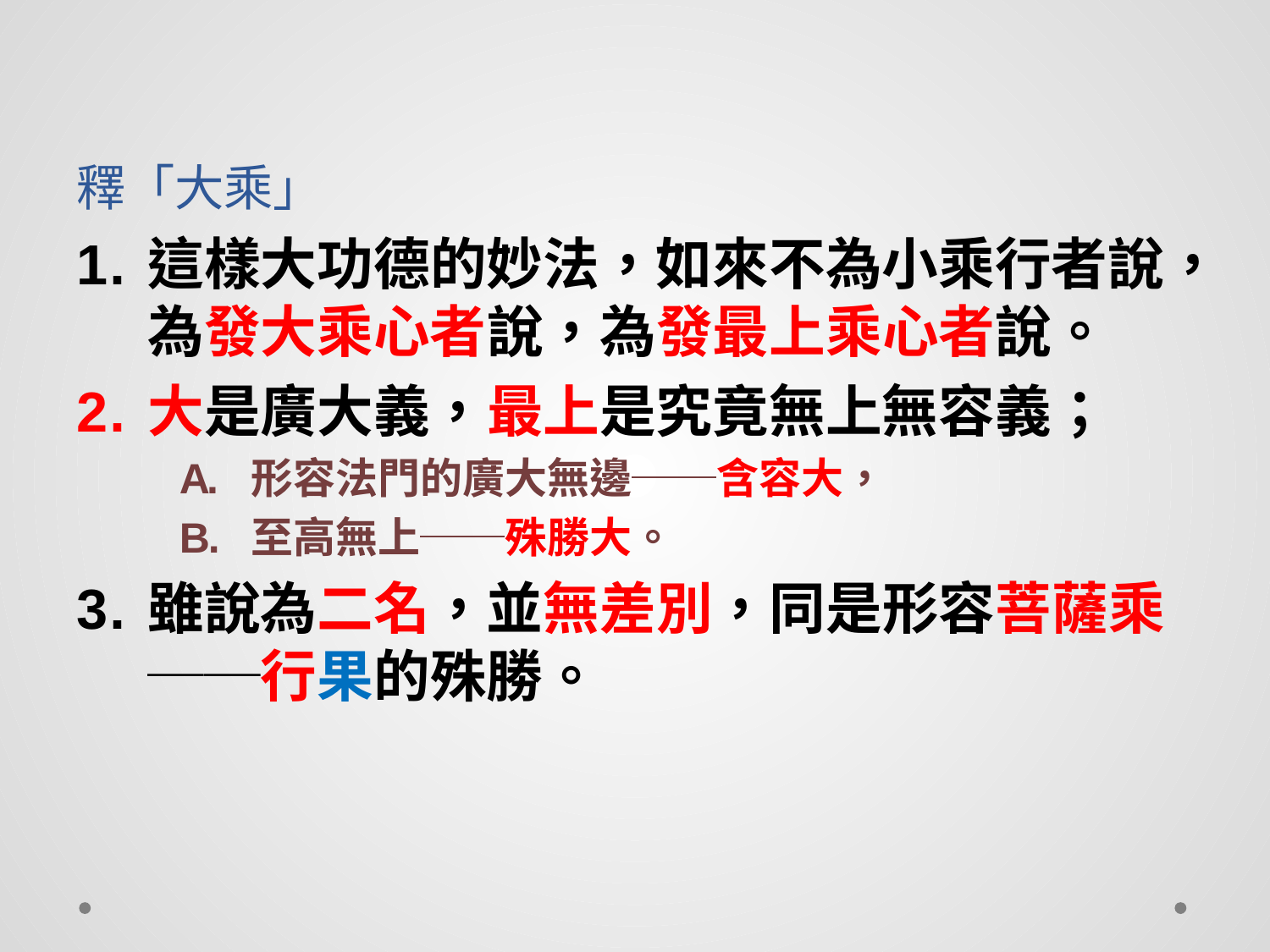

# 釋「大乘」
這樣大功德的妙法，如來不為小乘行者說，為發大乘心者說，為發最上乘心者說。
大是廣大義，最上是究竟無上無容義；
形容法門的廣大無邊──含容大，
至高無上──殊勝大。
雖說為二名，並無差別，同是形容菩薩乘──行果的殊勝。